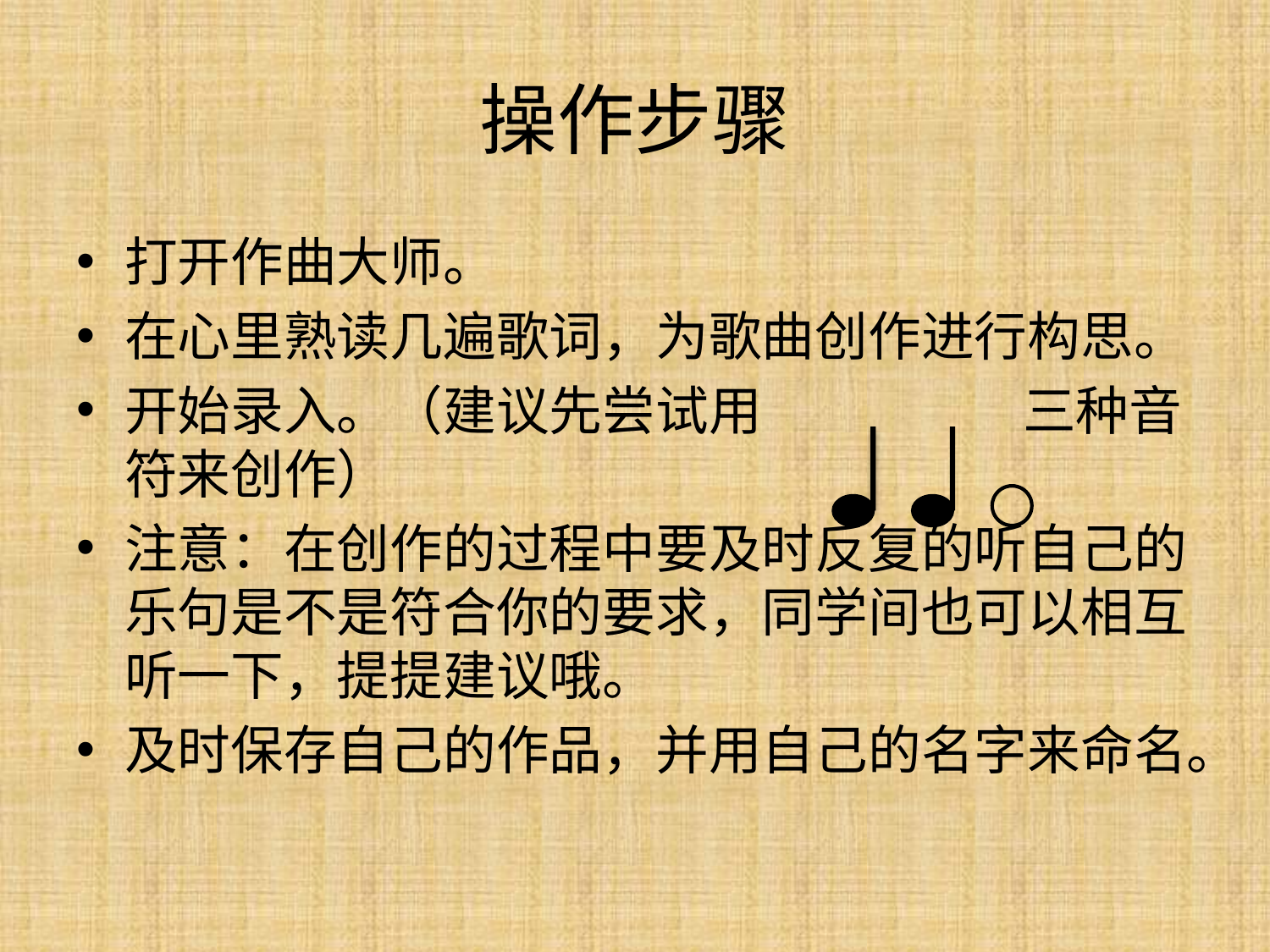

# 操作步骤
打开作曲大师。
在心里熟读几遍歌词，为歌曲创作进行构思。
开始录入。（建议先尝试用                      三种音符来创作）
注意：在创作的过程中要及时反复的听自己的乐句是不是符合你的要求，同学间也可以相互听一下，提提建议哦。
及时保存自己的作品，并用自己的名字来命名。